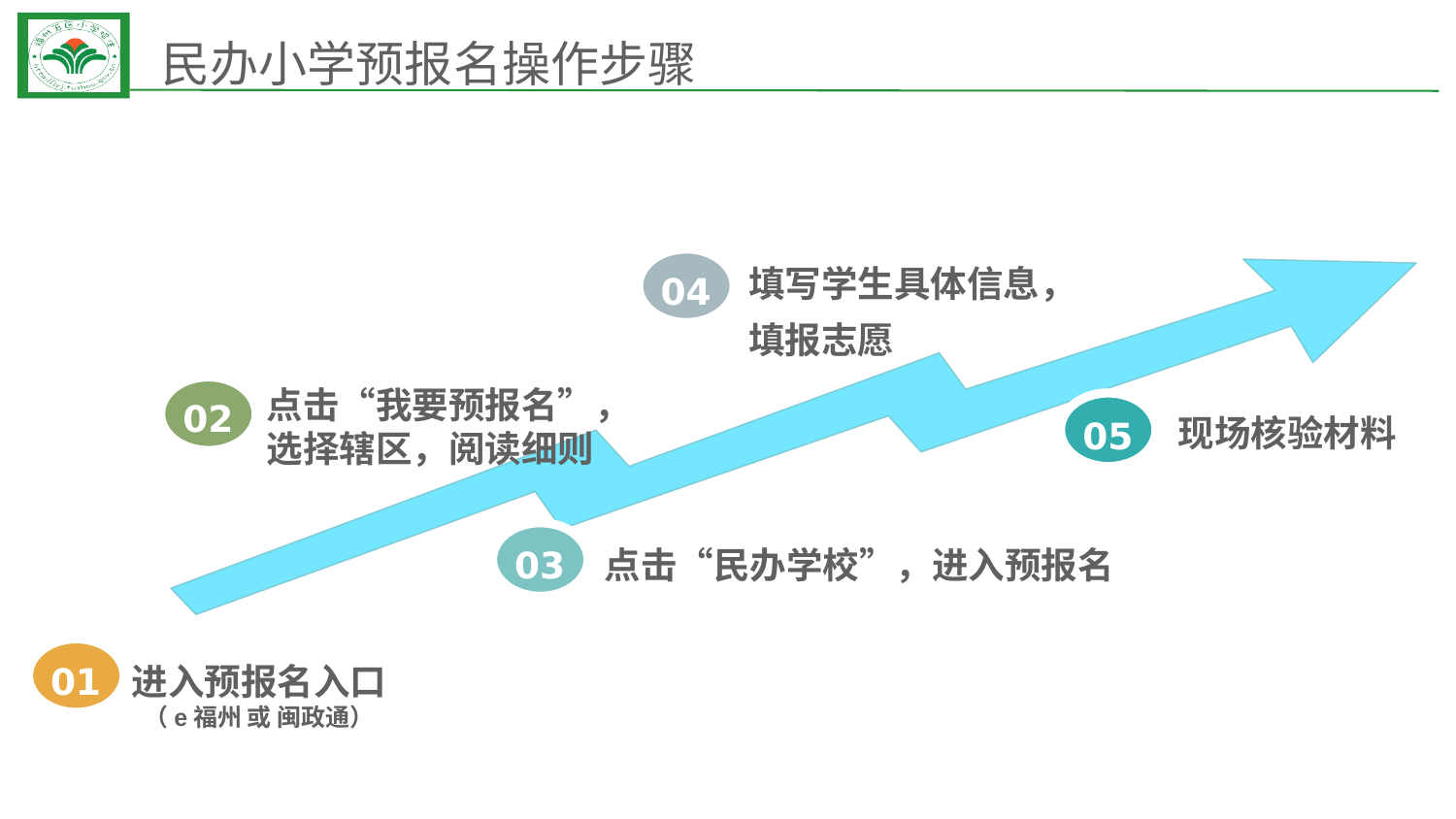

# 民办小学预报名操作步骤

04
填写学生具体信息，
填报志愿

点击“我要预报名”，选择辖区，阅读细则

02

05
现场核验材料

03
点击“民办学校”，进入预报名

01
进入预报名入口
（e福州 或 闽政通）